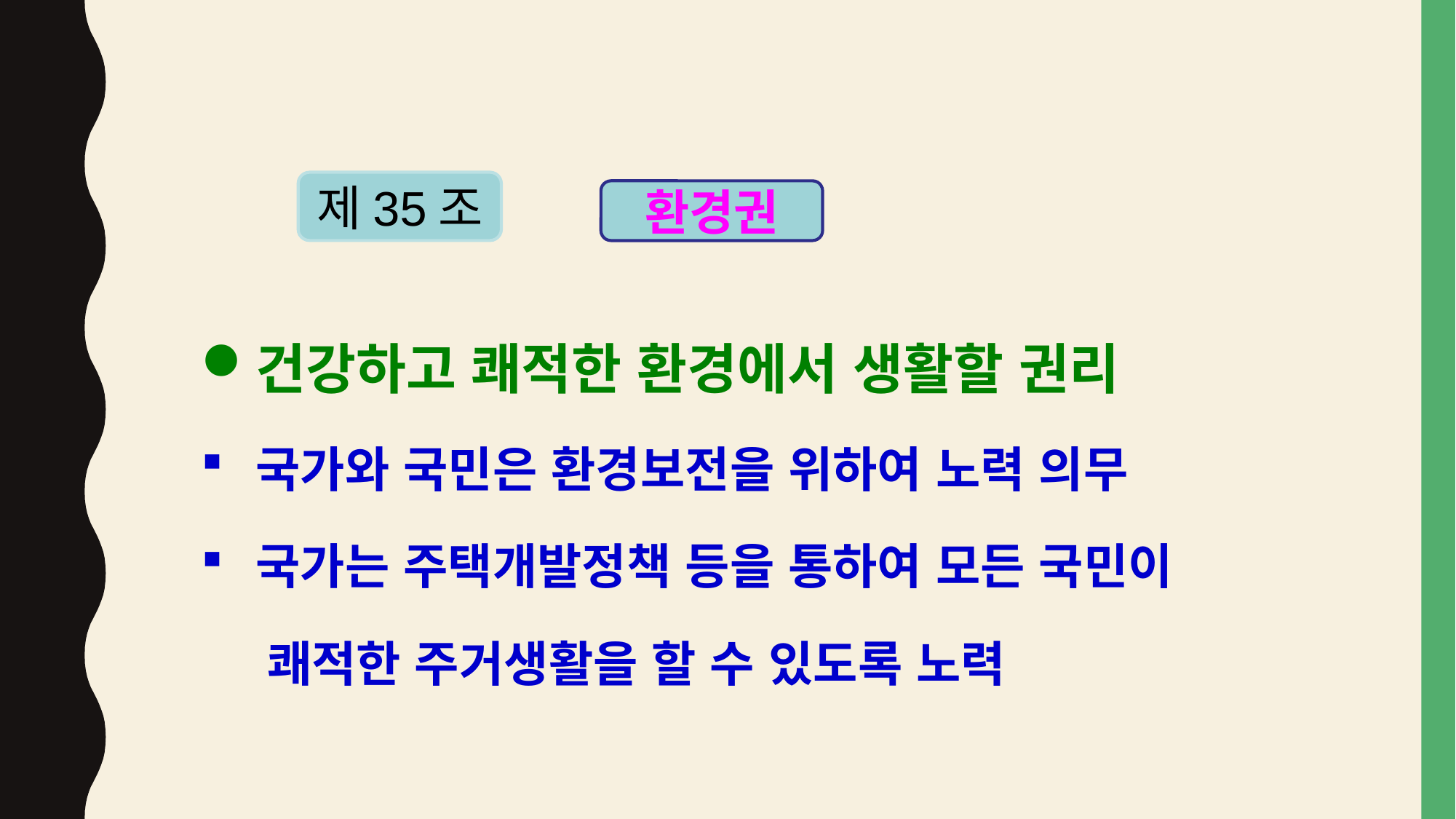

제35조
환경권
건강하고 쾌적한 환경에서 생활할 권리
국가와 국민은 환경보전을 위하여 노력 의무
국가는 주택개발정책 등을 통하여 모든 국민이
    쾌적한 주거생활을 할 수 있도록 노력